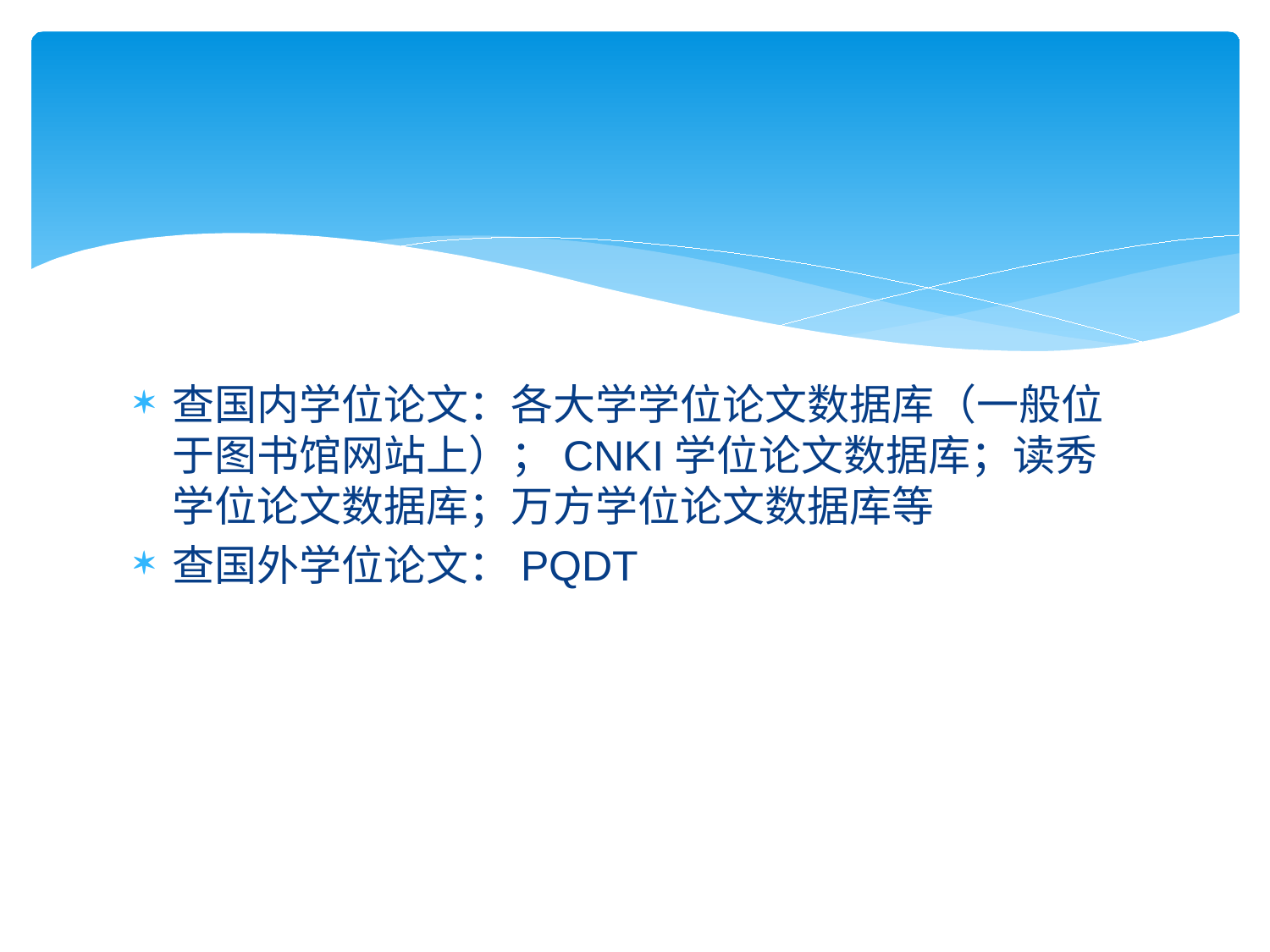

#
查国内学位论文：各大学学位论文数据库（一般位于图书馆网站上）；CNKI学位论文数据库；读秀学位论文数据库；万方学位论文数据库等
查国外学位论文：PQDT